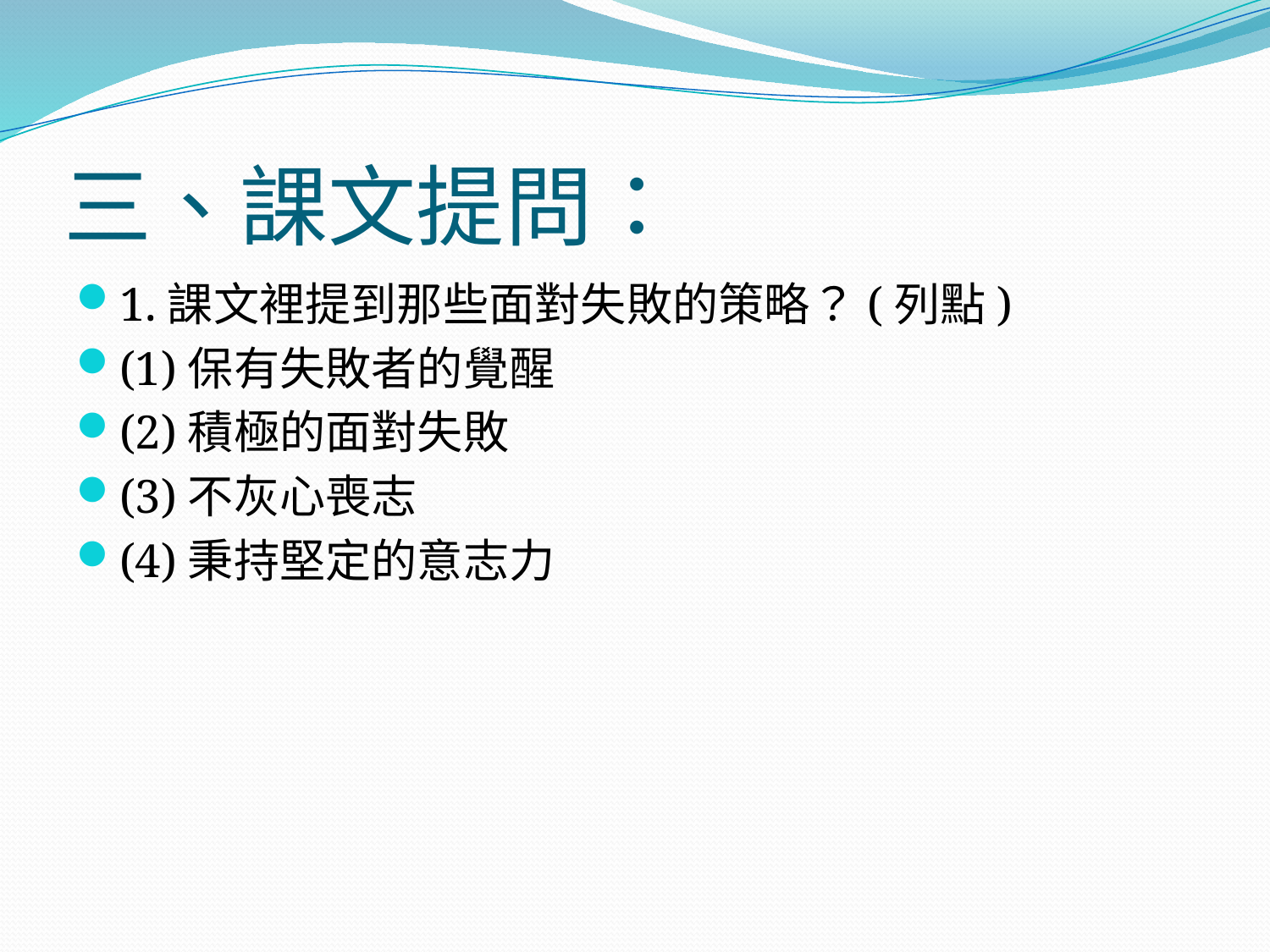

# 三、課文提問：
1.課文裡提到那些面對失敗的策略？(列點)
(1)保有失敗者的覺醒
(2)積極的面對失敗
(3)不灰心喪志
(4)秉持堅定的意志力